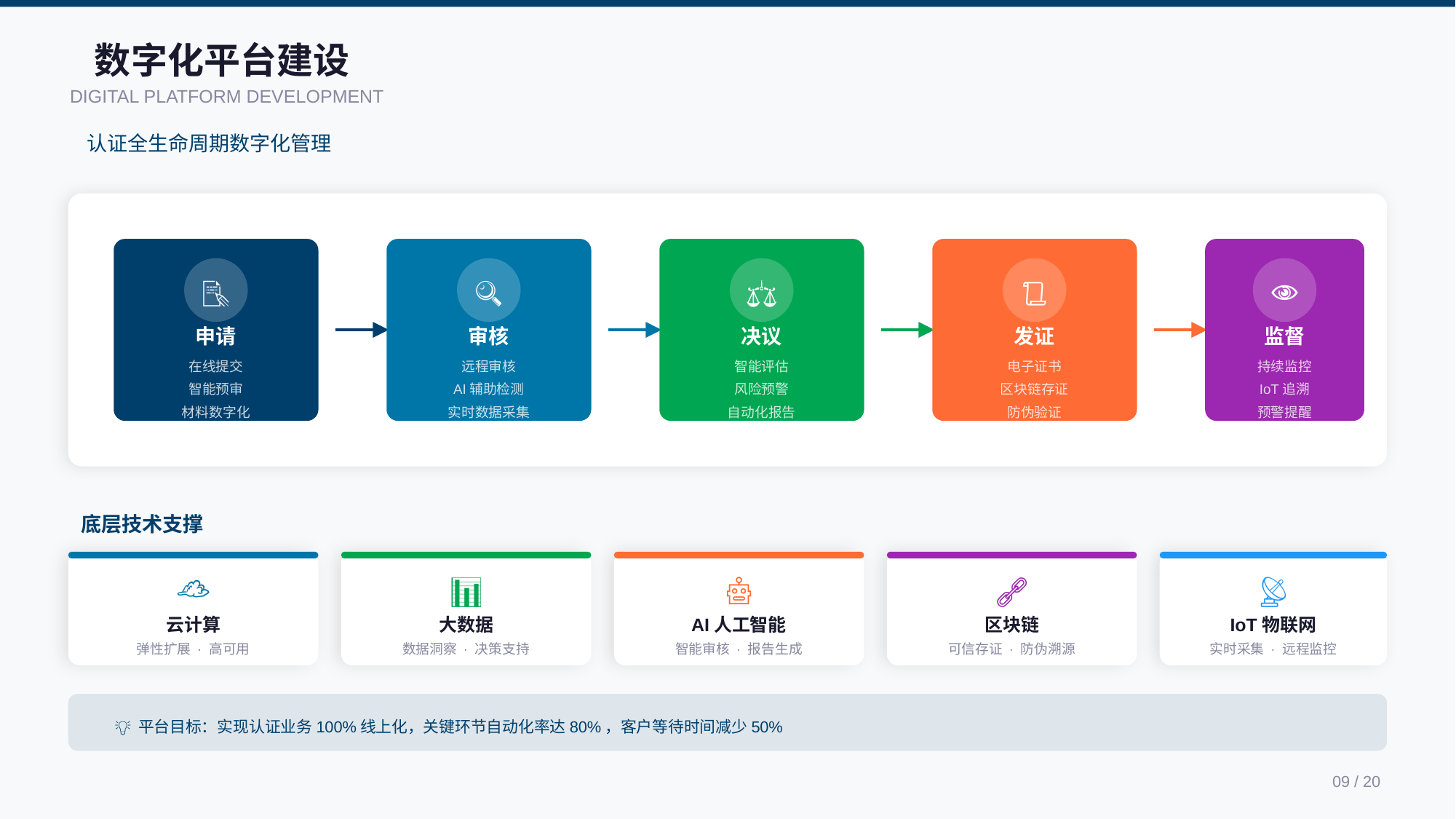

数字化平台建设
DIGITAL PLATFORM DEVELOPMENT
认证全生命周期数字化管理

📝
申请
在线提交
智能预审
材料数字化

🔍
审核
远程审核
AI辅助检测
实时数据采集

⚖️
决议
智能评估
风险预警
自动化报告

📜
发证
电子证书
区块链存证
防伪验证

👁️
监督
持续监控
IoT追溯
预警提醒

底层技术支撑

☁️
云计算
弹性扩展 · 高可用

📊
大数据
数据洞察 · 决策支持

🤖
AI人工智能
智能审核 · 报告生成

🔗
区块链
可信存证 · 防伪溯源

📡
IoT物联网
实时采集 · 远程监控

💡 平台目标：实现认证业务100%线上化，关键环节自动化率达80%，客户等待时间减少50%
09 / 20